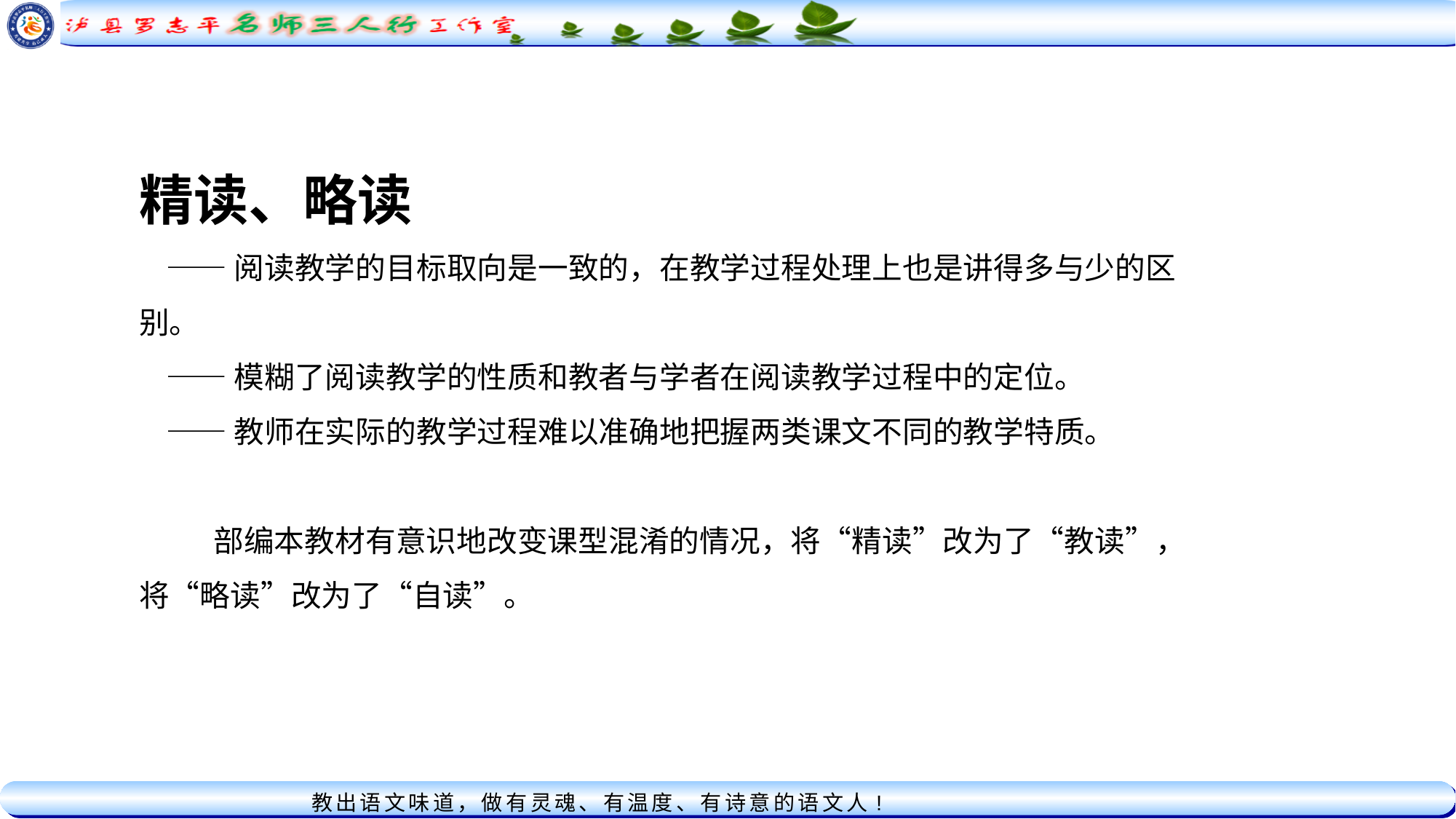

精读、略读
    ——阅读教学的目标取向是一致的，在教学过程处理上也是讲得多与少的区别。
    ——模糊了阅读教学的性质和教者与学者在阅读教学过程中的定位。
    ——教师在实际的教学过程难以准确地把握两类课文不同的教学特质。

          部编本教材有意识地改变课型混淆的情况，将“精读”改为了“教读”，将“略读”改为了“自读”。